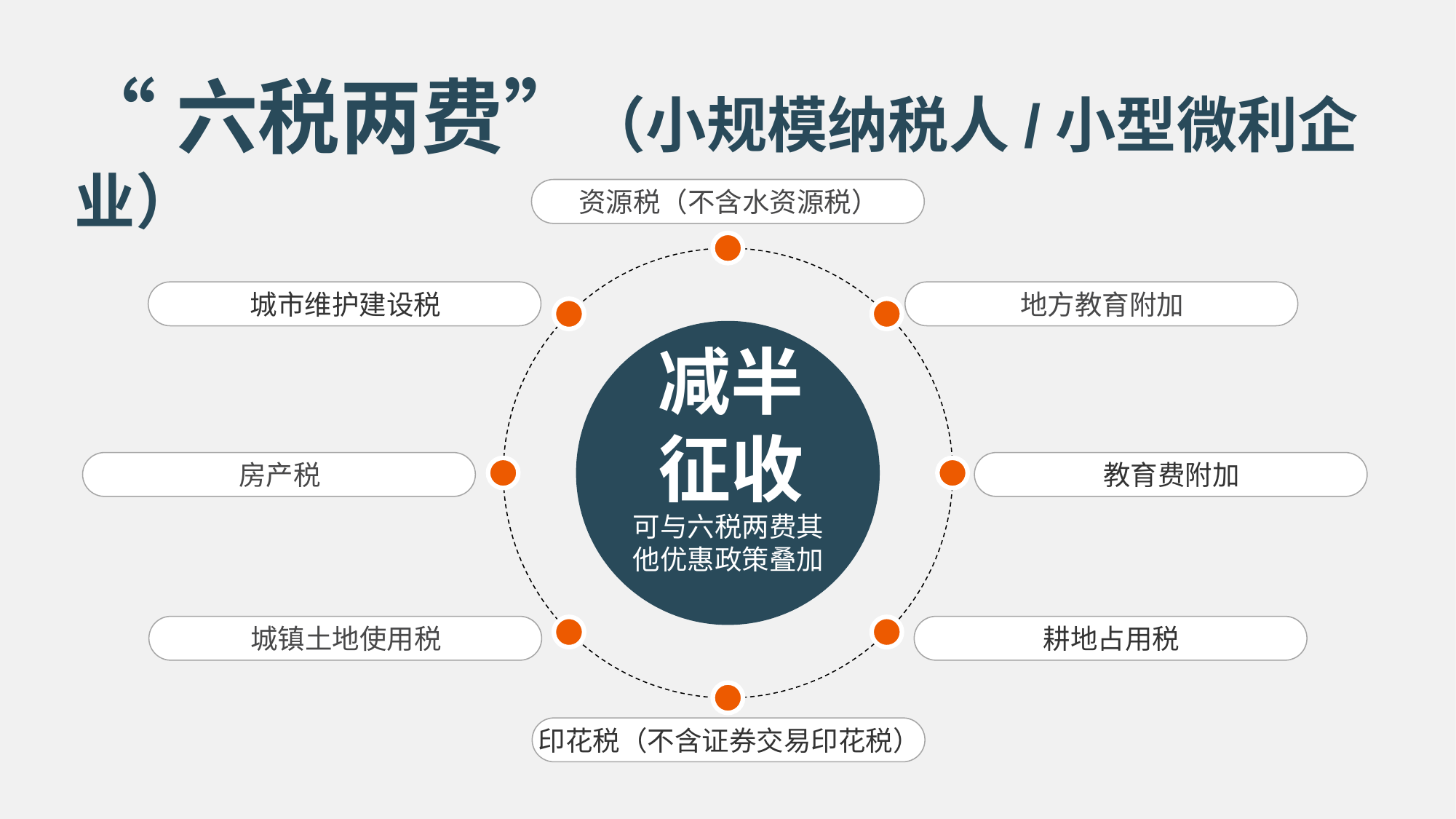

“六税两费”（小规模纳税人/小型微利企业）

资源税（不含水资源税）

城市维护建设税

地方教育附加

减半征收

房产税

教育费附加

可与六税两费其他优惠政策叠加

城镇土地使用税

耕地占用税

印花税（不含证券交易印花税）